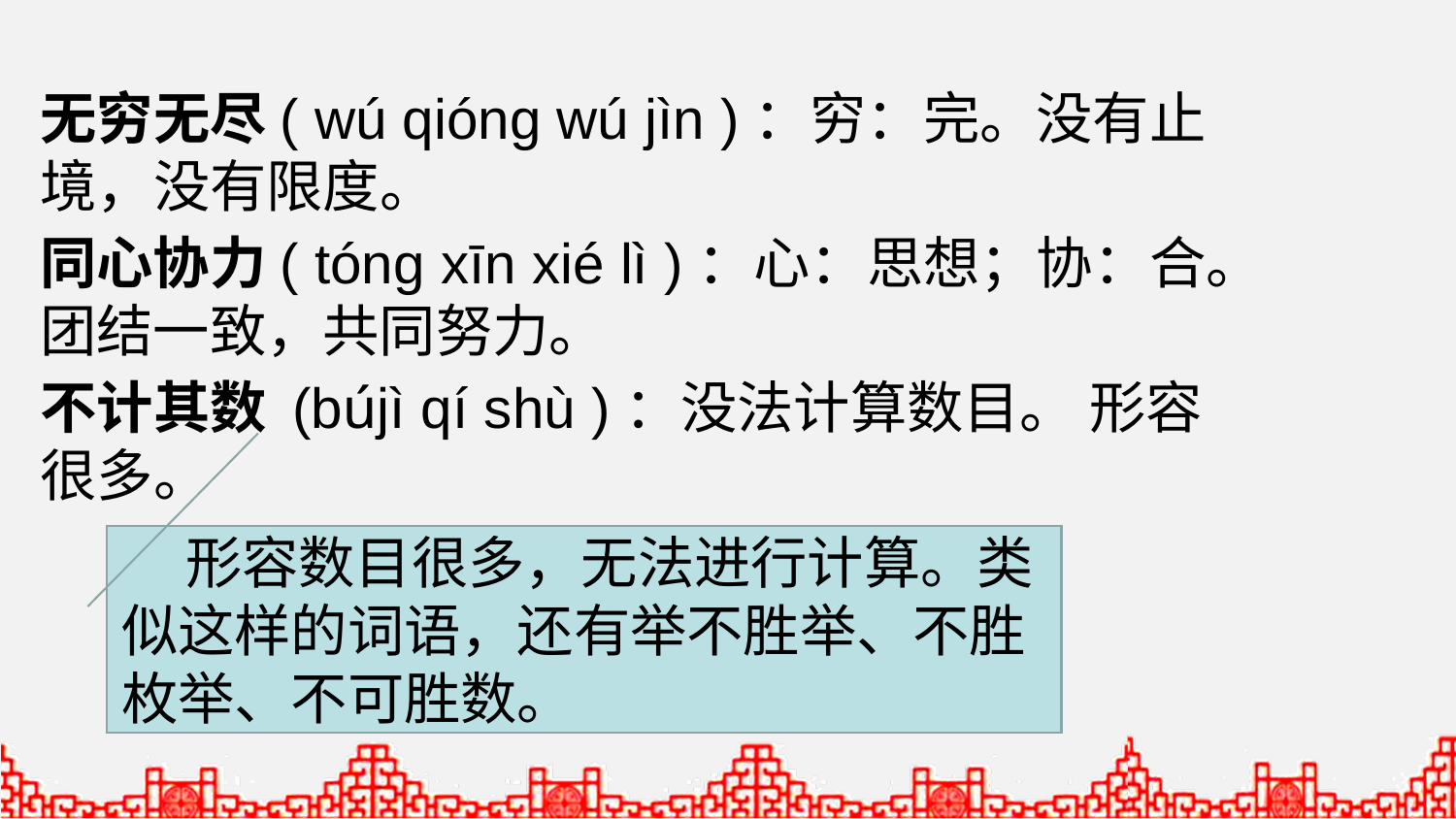

无穷无尽( wú qióng wú jìn )：穷：完。没有止境，没有限度。
同心协力( tóng xīn xié lì )：心：思想；协：合。 团结一致，共同努力。
不计其数 (bújì qí shù )：没法计算数目。 形容很多。
    形容数目很多，无法进行计算。类似这样的词语，还有举不胜举、不胜枚举、不可胜数。